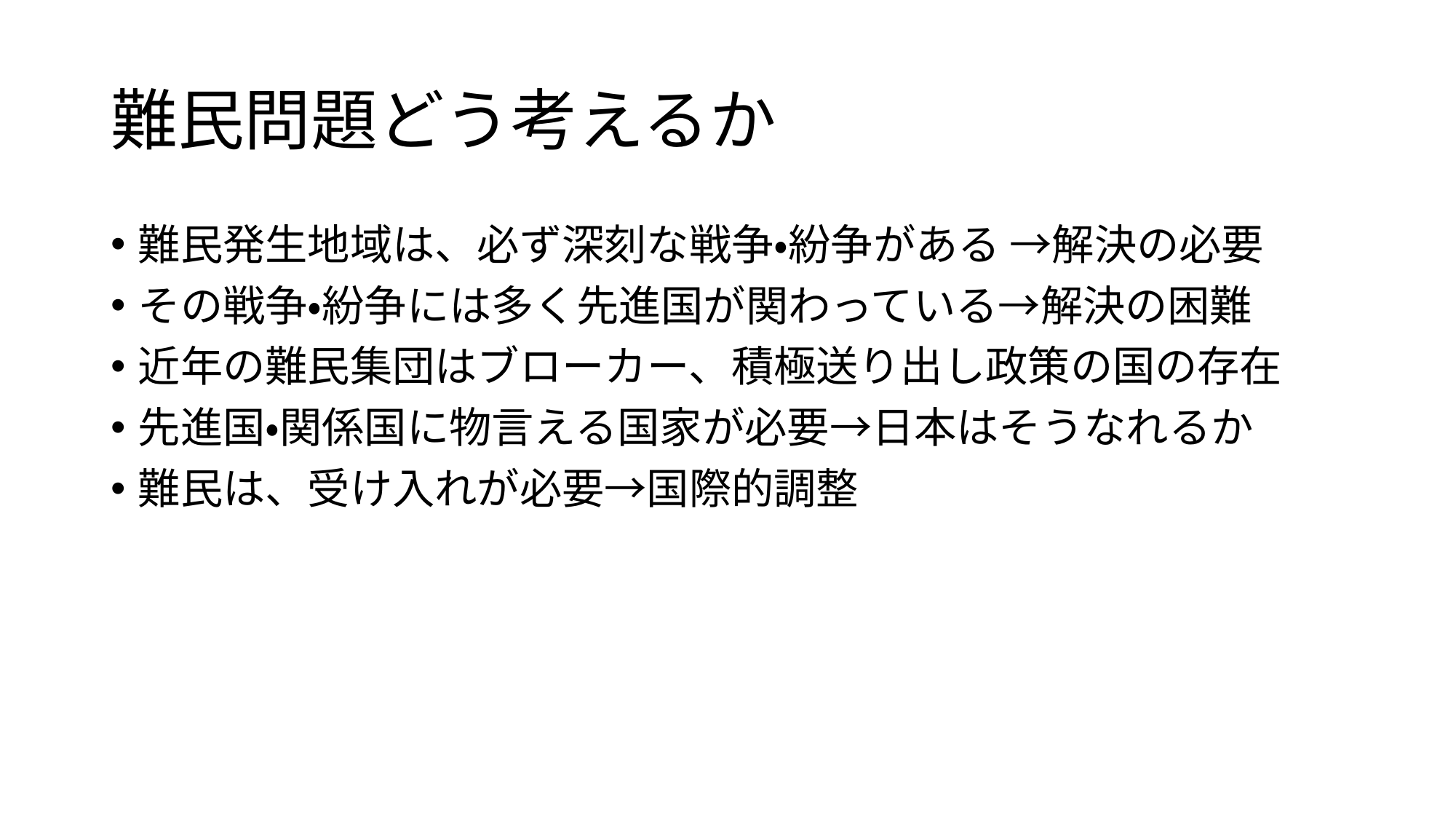

# 難民問題どう考えるか
難民発生地域は、必ず深刻な戦争・紛争がある →解決の必要
その戦争・紛争には多く先進国が関わっている→解決の困難
近年の難民集団はブローカー、積極送り出し政策の国の存在
先進国・関係国に物言える国家が必要→日本はそうなれるか
難民は、受け入れが必要→国際的調整